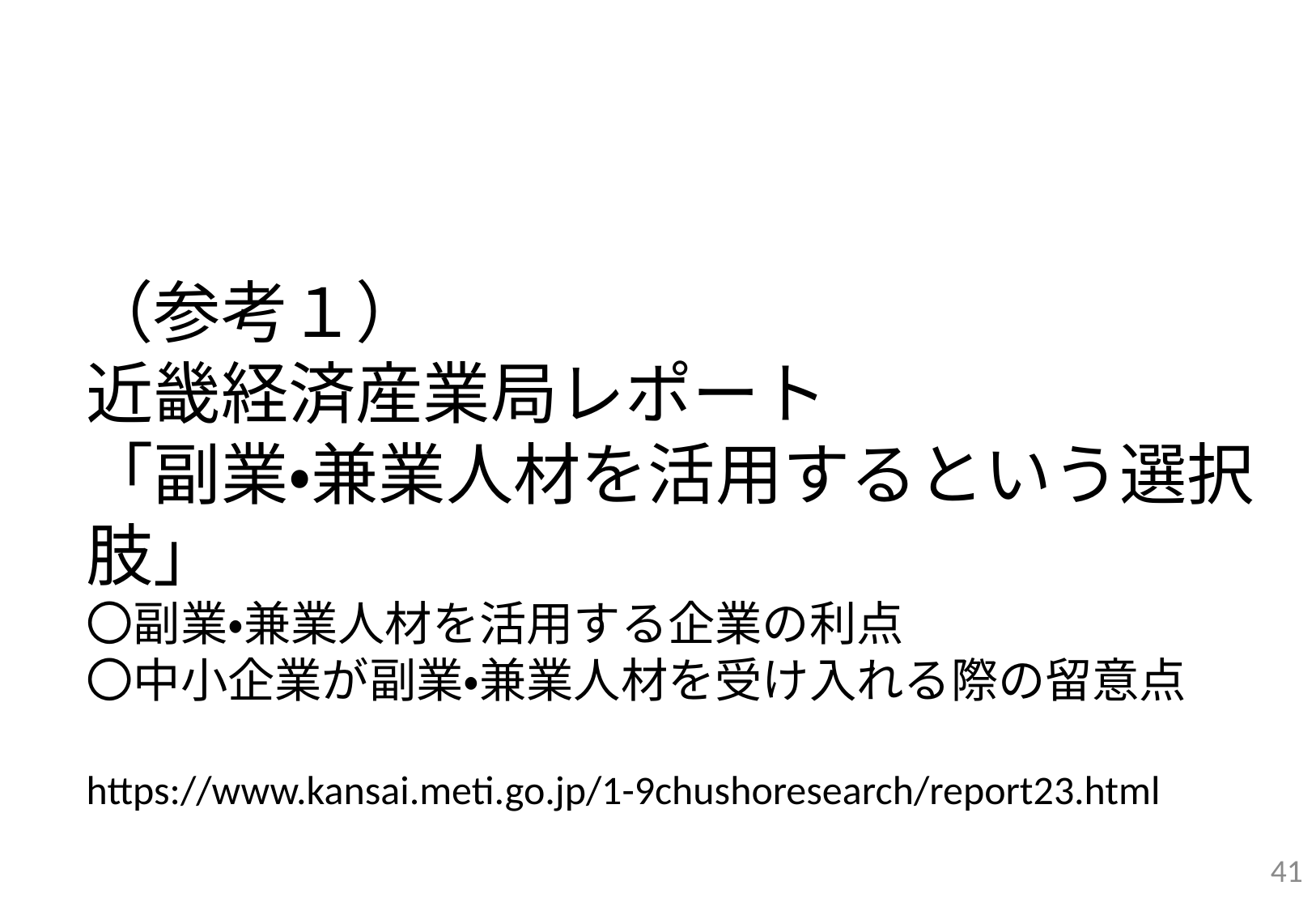

（参考１）
近畿経済産業局レポート
「副業・兼業人材を活用するという選択肢」
〇副業・兼業人材を活用する企業の利点
〇中小企業が副業・兼業人材を受け入れる際の留意点

https://www.kansai.meti.go.jp/1-9chushoresearch/report23.html

41